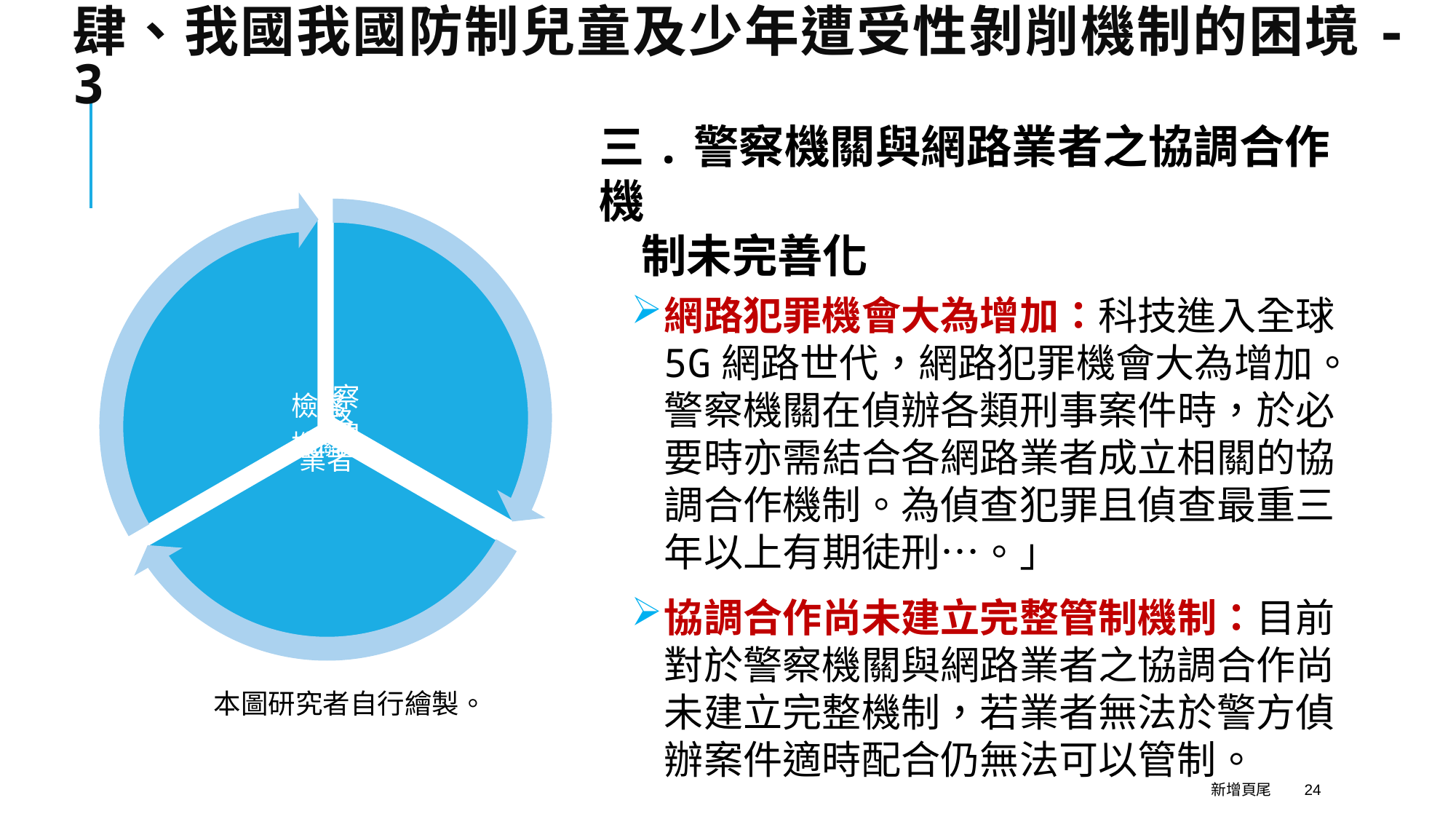

# 肆、我國我國防制兒童及少年遭受性剝削機制的困境-3
三.警察機關與網路業者之協調合作機
   制未完善化
網路犯罪機會大為增加：科技進入全球5G網路世代，網路犯罪機會大為增加。警察機關在偵辦各類刑事案件時，於必要時亦需結合各網路業者成立相關的協調合作機制。為偵查犯罪且偵查最重三年以上有期徒刑…。」
協調合作尚未建立完整管制機制：目前對於警察機關與網路業者之協調合作尚未建立完整機制，若業者無法於警方偵辦案件適時配合仍無法可以管制。

警察
機關
網路
業者
檢察
機關
本圖研究者自行繪製。
新增頁尾
24